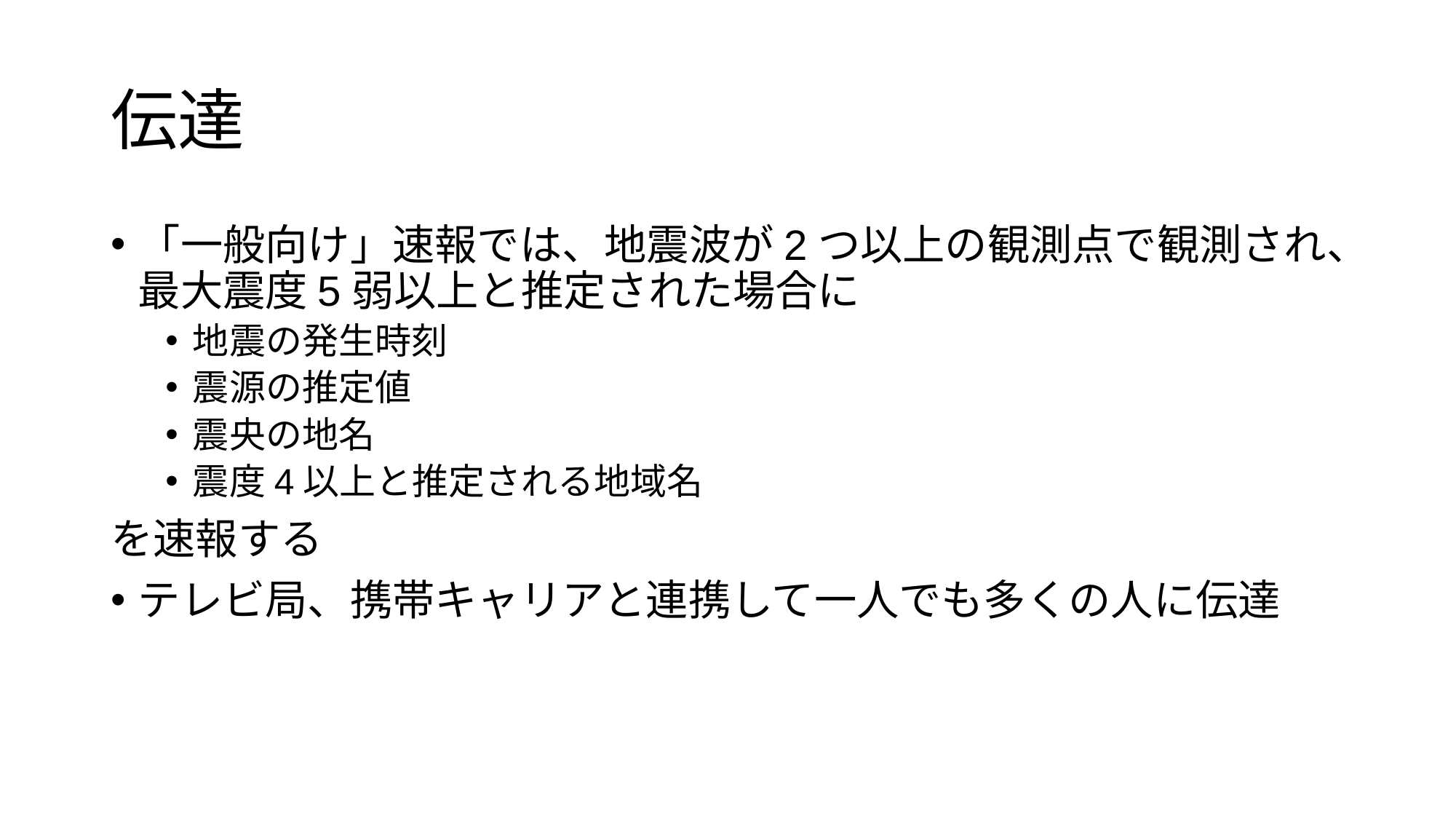

# 伝達
「一般向け」速報では、地震波が2つ以上の観測点で観測され、最大震度5弱以上と推定された場合に
地震の発生時刻
震源の推定値
震央の地名
震度4以上と推定される地域名
を速報する
テレビ局、携帯キャリアと連携して一人でも多くの人に伝達